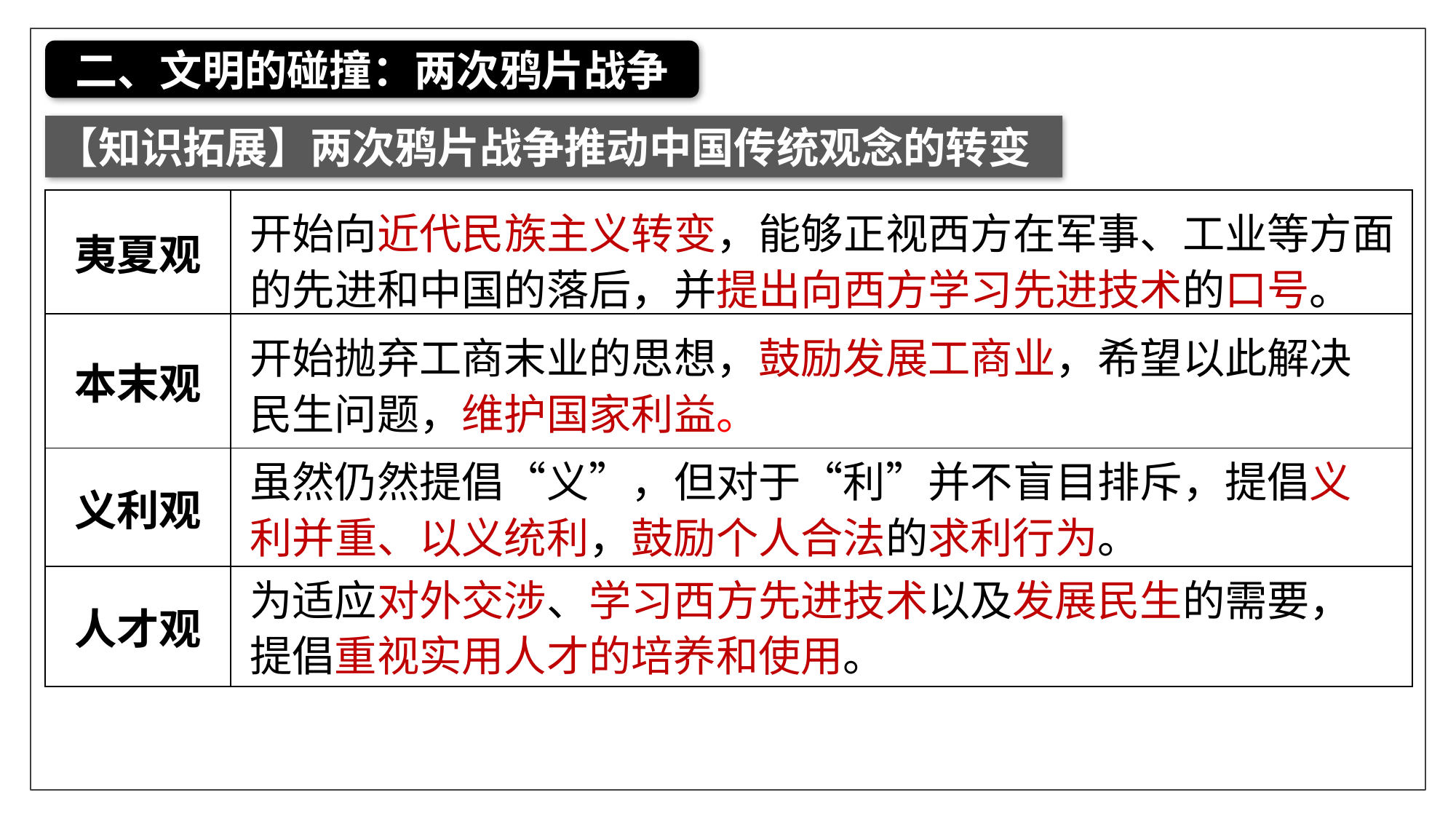

二、文明的碰撞：两次鸦片战争
【知识拓展】两次鸦片战争推动中国传统观念的转变
| 夷夏观 |  |
| --- | --- |
| 本末观 |  |
| 义利观 |  |
| 人才观 |  |
开始向近代民族主义转变，能够正视西方在军事、工业等方面的先进和中国的落后，并提出向西方学习先进技术的口号。
开始抛弃工商末业的思想，鼓励发展工商业，希望以此解决民生问题，维护国家利益。
虽然仍然提倡“义”，但对于“利”并不盲目排斥，提倡义利并重、以义统利，鼓励个人合法的求利行为。
为适应对外交涉、学习西方先进技术以及发展民生的需要，提倡重视实用人才的培养和使用。